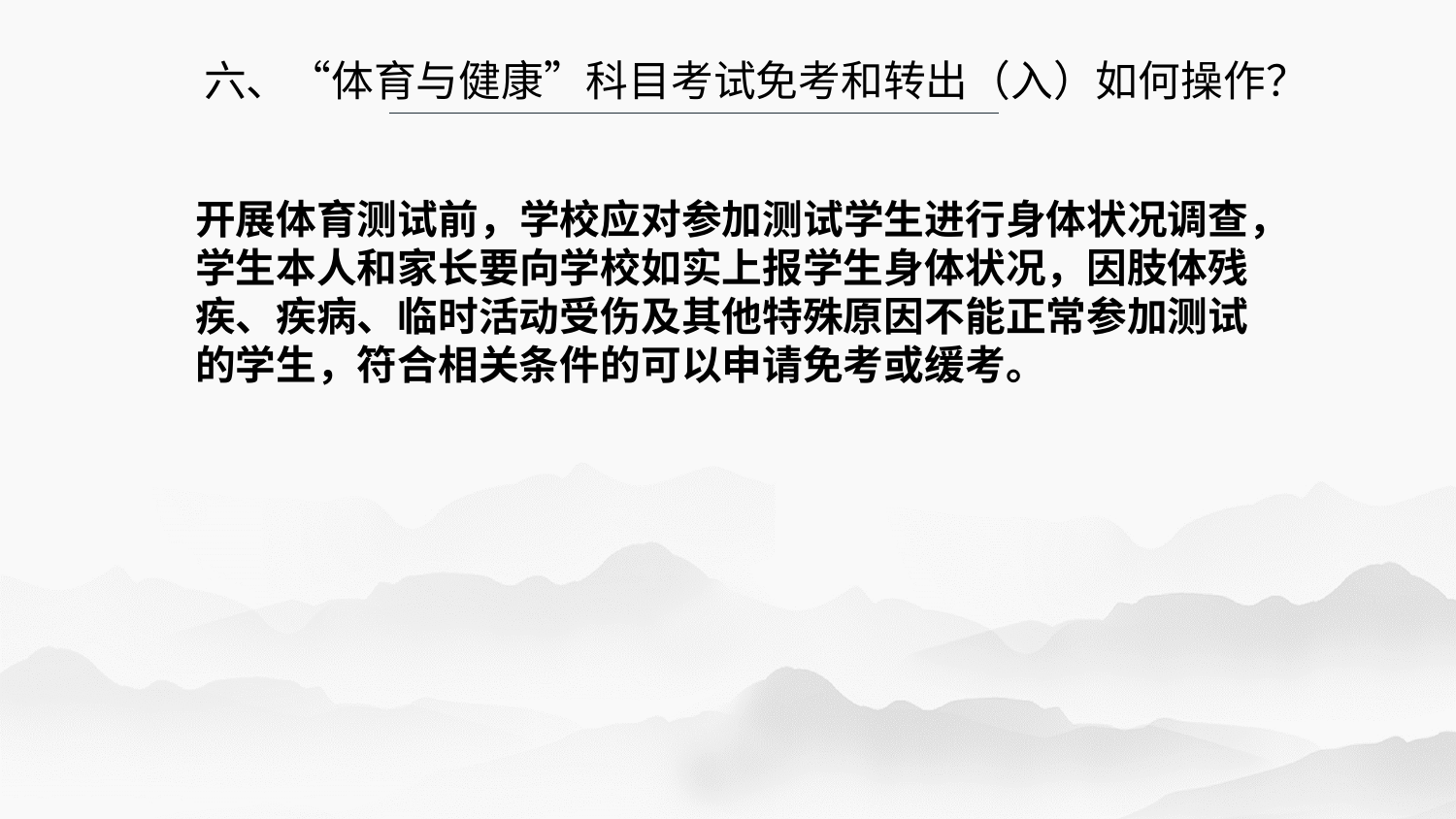

六、“体育与健康”科目考试免考和转出（入）如何操作？
开展体育测试前，学校应对参加测试学生进行身体状况调查，学生本人和家长要向学校如实上报学生身体状况，因肢体残疾、疾病、临时活动受伤及其他特殊原因不能正常参加测试的学生，符合相关条件的可以申请免考或缓考。